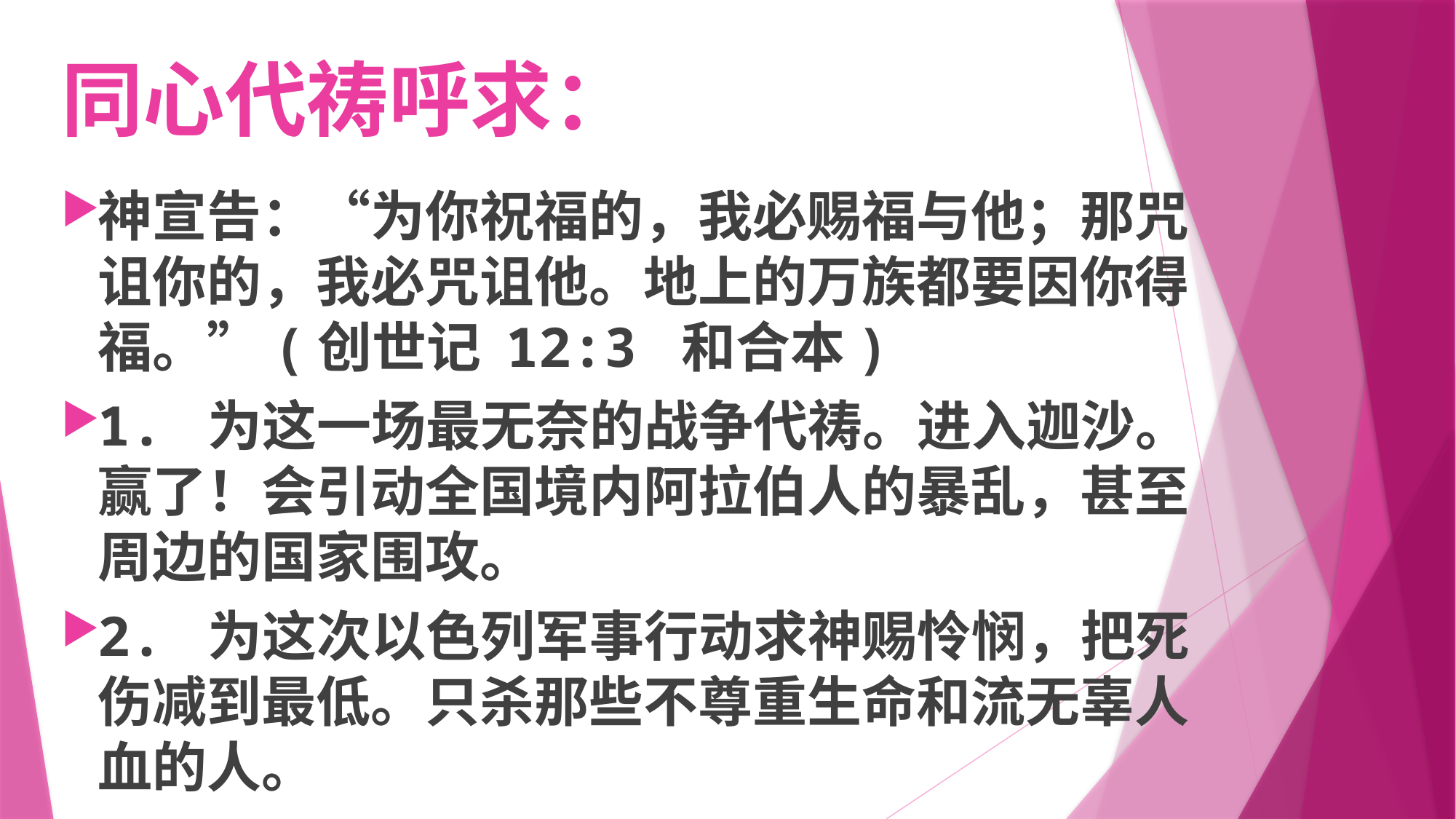

# 同心代祷呼求：
神宣告：“为你祝福的，我必赐福与他；那咒诅你的，我必咒诅他。地上的万族都要因你得福。”(创世记 12:3 和合本)
1. 为这一场最无奈的战争代祷。进入迦沙。赢了！会引动全国境内阿拉伯人的暴乱，甚至周边的国家围攻。
2. 为这次以色列军事行动求神赐怜悯，把死伤减到最低。只杀那些不尊重生命和流无辜人血的人。